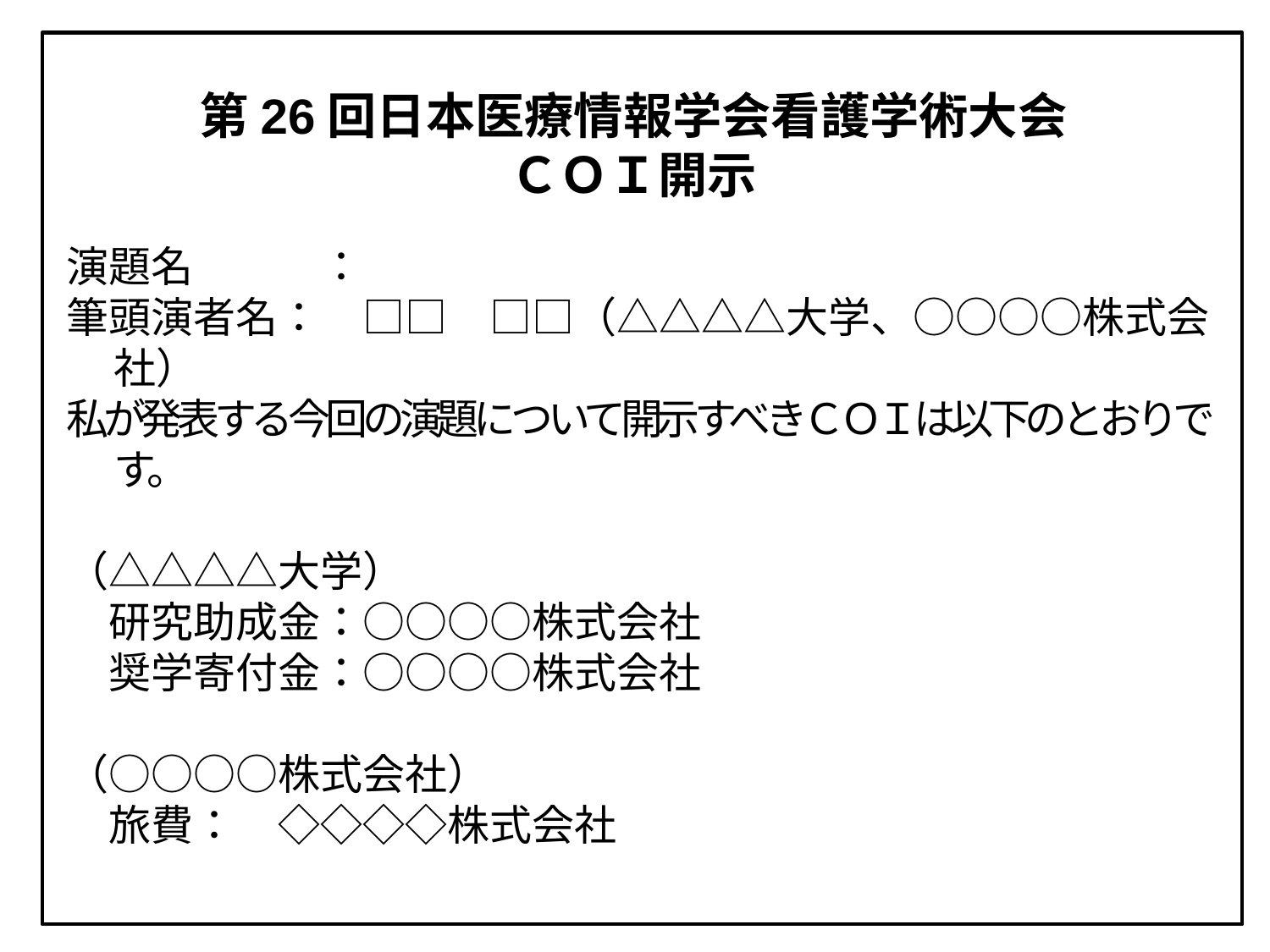

第26回日本医療情報学会看護学術大会
ＣＯＩ開示
演題名　　　：
筆頭演者名：　□□　□□（△△△△大学、○○○○株式会社）
私が発表する今回の演題について開示すべきＣＯＩは以下のとおりです。

（△△△△大学）
　研究助成金：○○○○株式会社
　奨学寄付金：○○○○株式会社

（○○○○株式会社）
　旅費：　◇◇◇◇株式会社